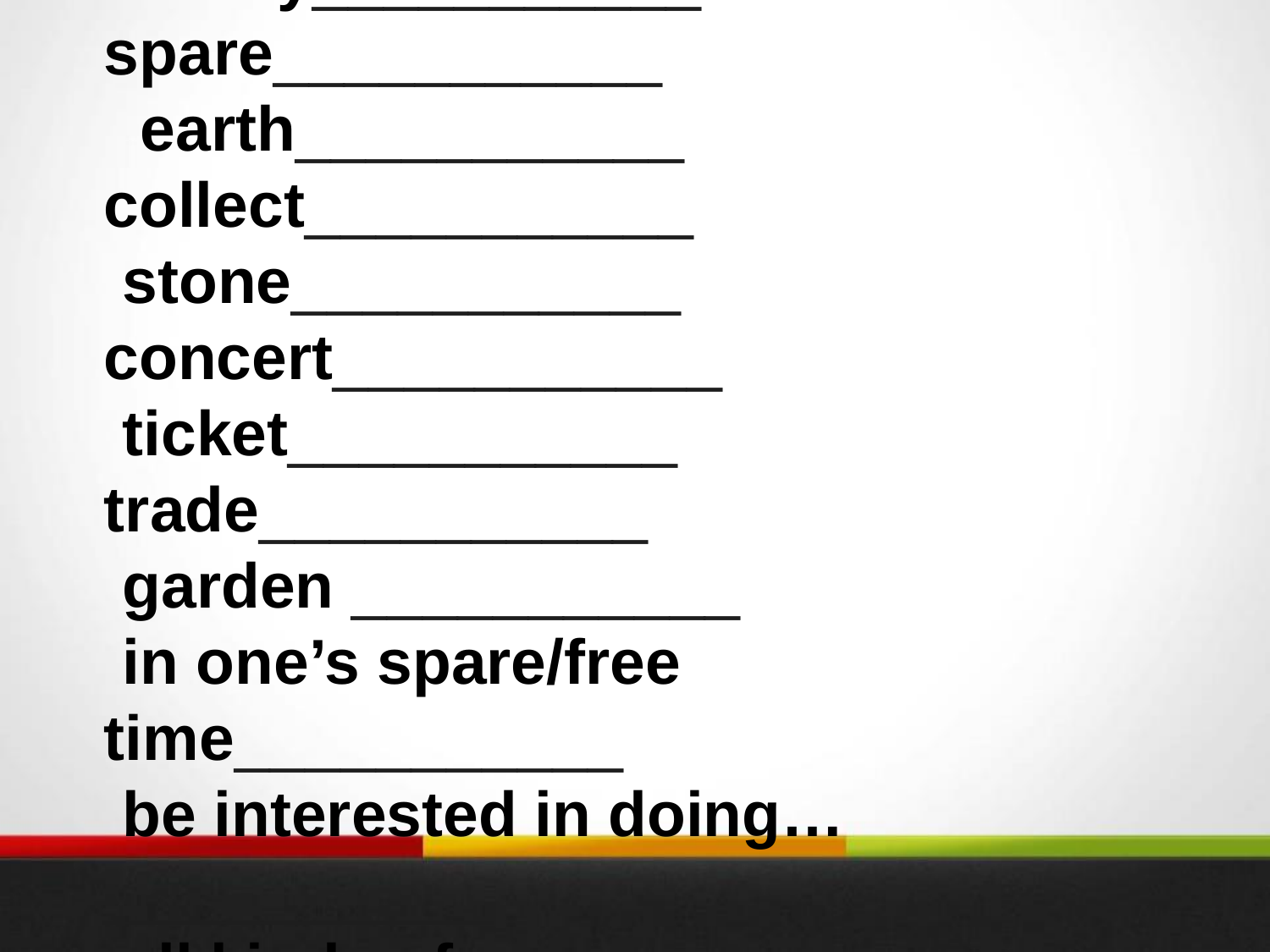

读一读课文，画出下列单词和短语，并译一译！
hobby___________ spare___________
 earth___________  collect___________
stone___________ concert___________
ticket___________ trade___________
garden ___________
in one’s spare/free time___________
be interested in doing…___________
all kinds of___________
.